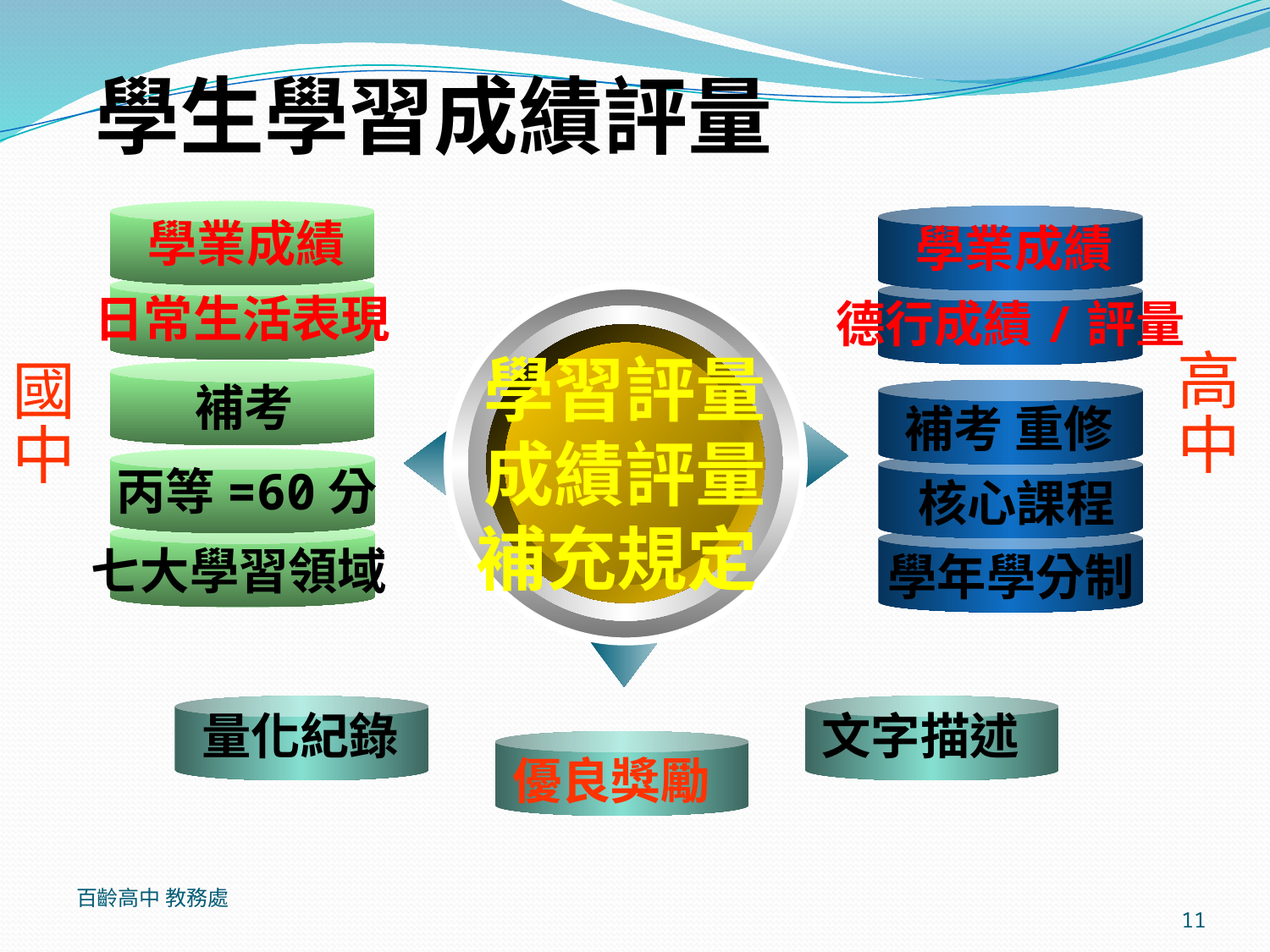

# 學生學習成績評量

學業成績
學業成績
日常生活表現
德行成績/評量

學習評量
成績評量
補充規定
高中
國中

補考

補考 重修

丙等=60分
核心課程

七大學習領域
學年學分制

量化紀錄
文字描述

優良獎勵

百齡高中 教務處
11